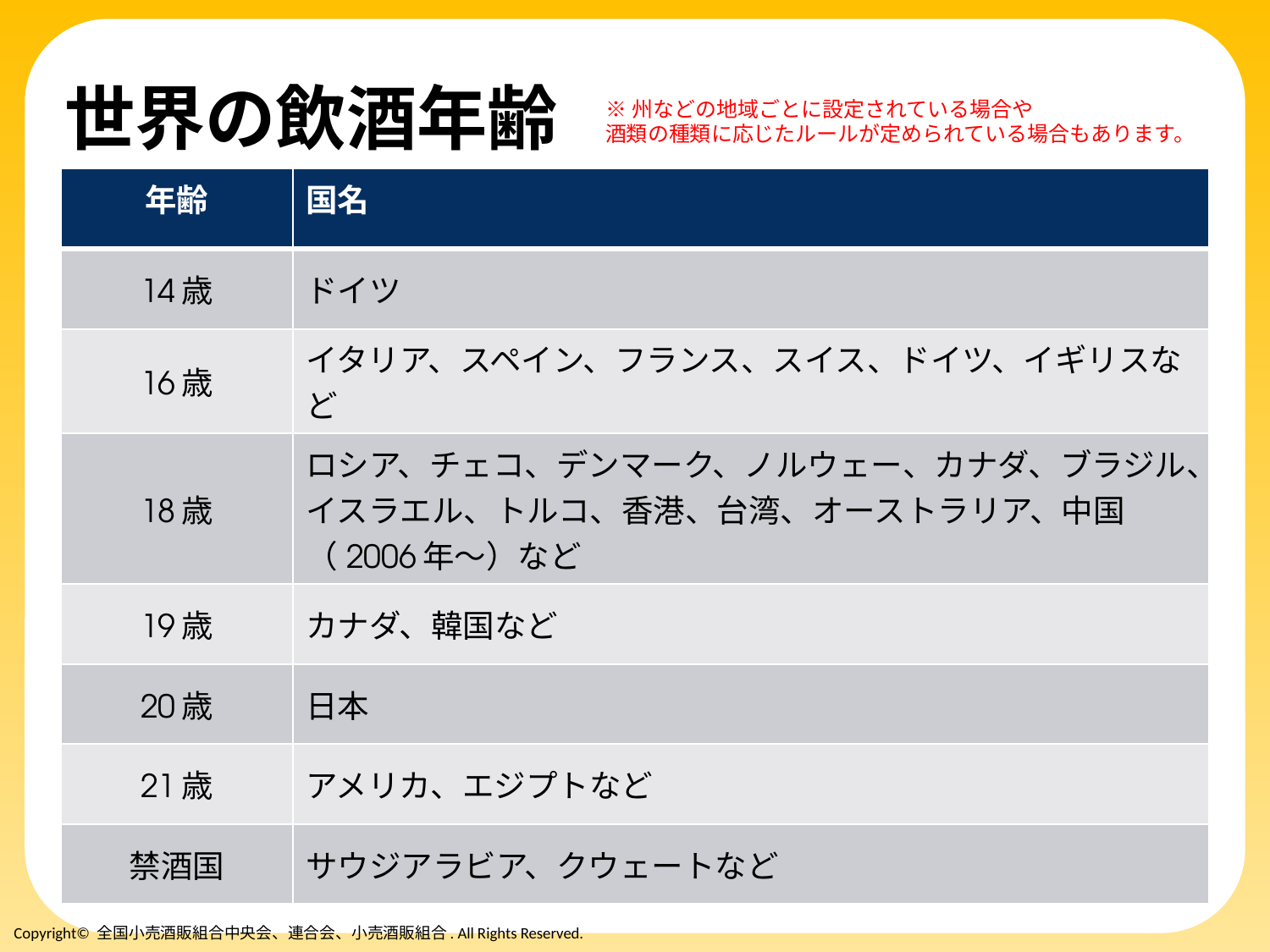

# 世界の飲酒年齢
※州などの地域ごとに設定されている場合や
酒類の種類に応じたルールが定められている場合もあります。
| 年齢 | 国名 |
| --- | --- |
| 14歳 | ドイツ |
| 16歳 | イタリア、スペイン、フランス、スイス、ドイツ、イギリスなど |
| 18歳 | ロシア、チェコ、デンマーク、ノルウェー、カナダ、ブラジル、イスラエル、トルコ、香港、台湾、オーストラリア、中国（2006年～）など |
| 19歳 | カナダ、韓国など |
| 20歳 | 日本 |
| 21歳 | アメリカ、エジプトなど |
| 禁酒国 | サウジアラビア、クウェートなど |

Copyright© 全国小売酒販組合中央会、連合会、小売酒販組合. All Rights Reserved.